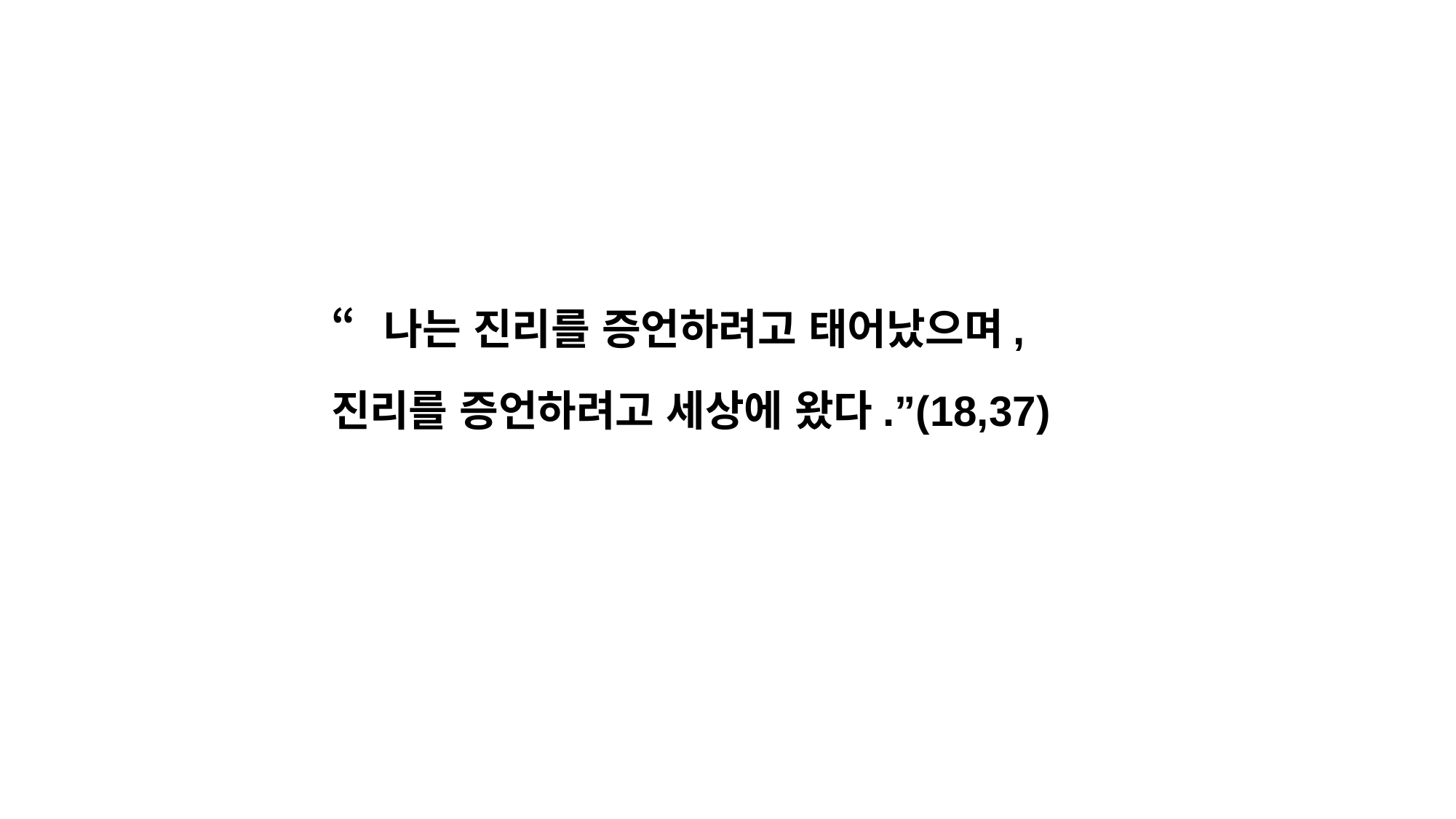

“나는 진리를 증언하려고 태어났으며, 진리를 증언하려고 세상에 왔다.”(18,37)